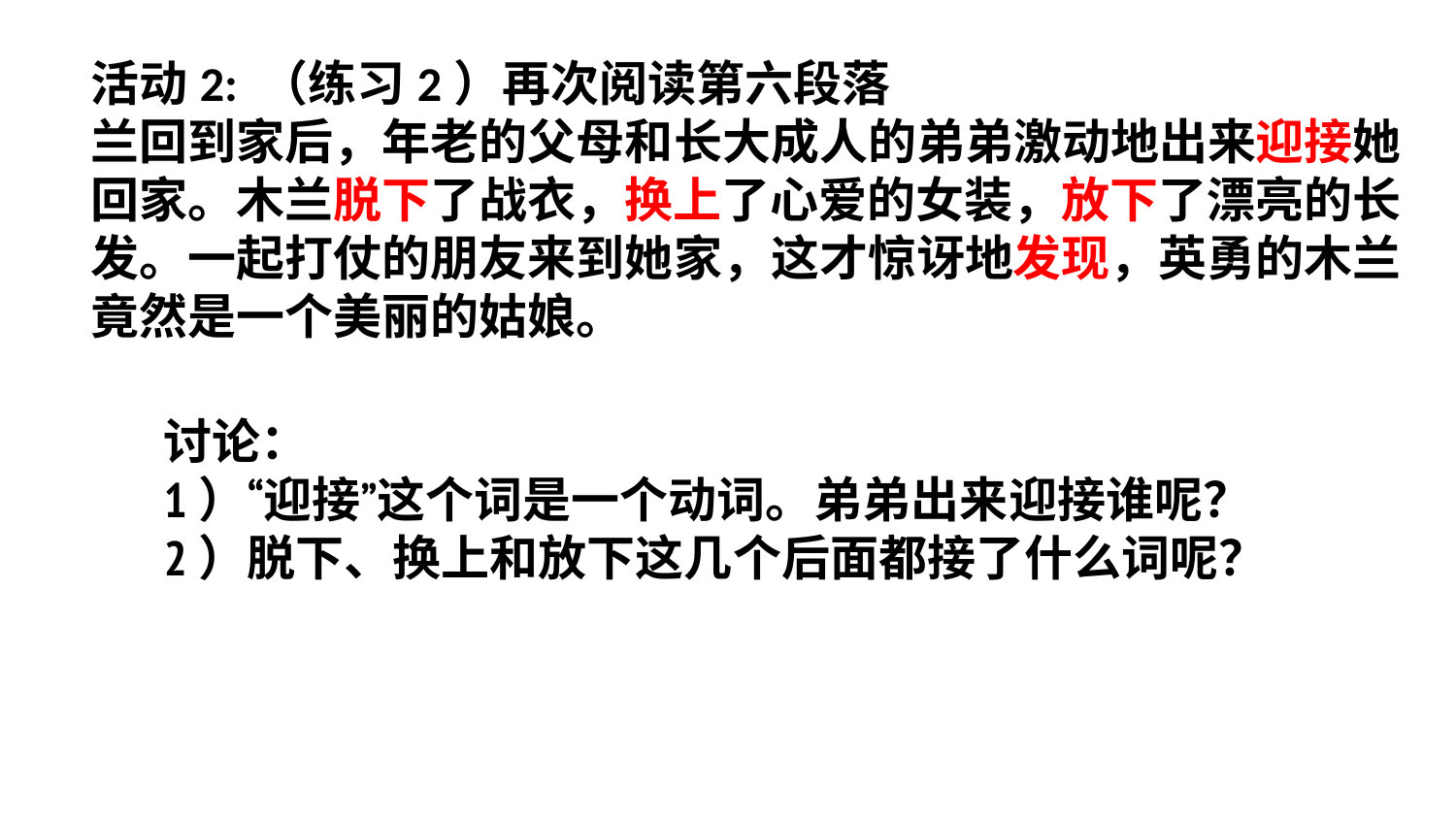

活动2: （练习2）再次阅读第六段落
兰回到家后，年老的父母和长大成人的弟弟激动地出来迎接她回家。木兰脱下了战衣，换上了心爱的女装，放下了漂亮的长发。一起打仗的朋友来到她家，这才惊讶地发现，英勇的木兰竟然是一个美丽的姑娘。
# 讨论： 1）“迎接”这个词是一个动词。弟弟出来迎接谁呢？
2）脱下、换上和放下这几个后面都接了什么词呢？